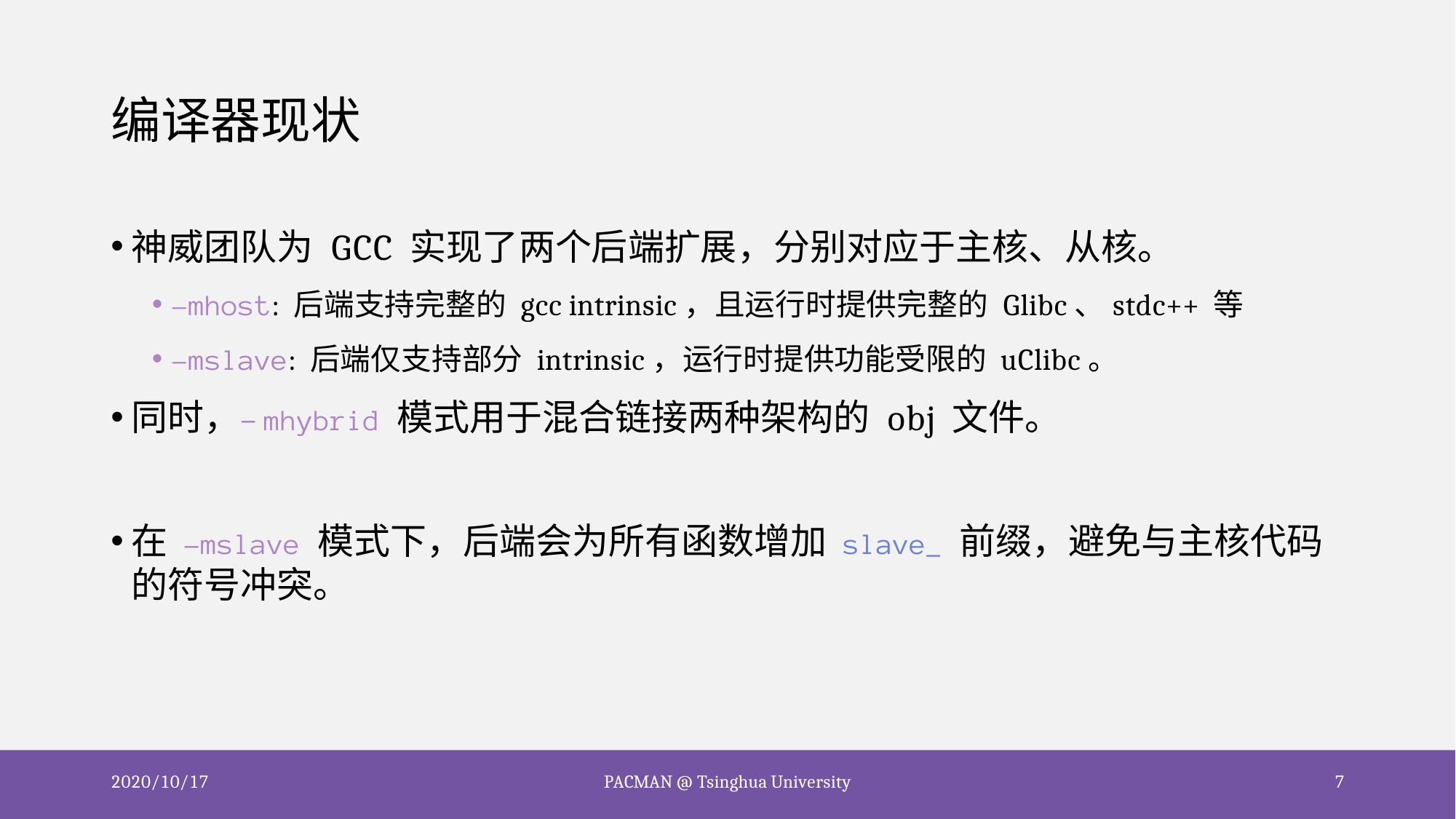

# 编译器现状
神威团队为 GCC 实现了两个后端扩展，分别对应于主核、从核。
–mhost: 后端支持完整的 gcc intrinsic，且运行时提供完整的 Glibc、stdc++ 等
–mslave: 后端仅支持部分 intrinsic，运行时提供功能受限的 uClibc。
同时，–mhybrid 模式用于混合链接两种架构的 obj 文件。

在 -mslave 模式下，后端会为所有函数增加 slave_ 前缀，避免与主核代码的符号冲突。
2020/10/17
PACMAN @ Tsinghua University
7